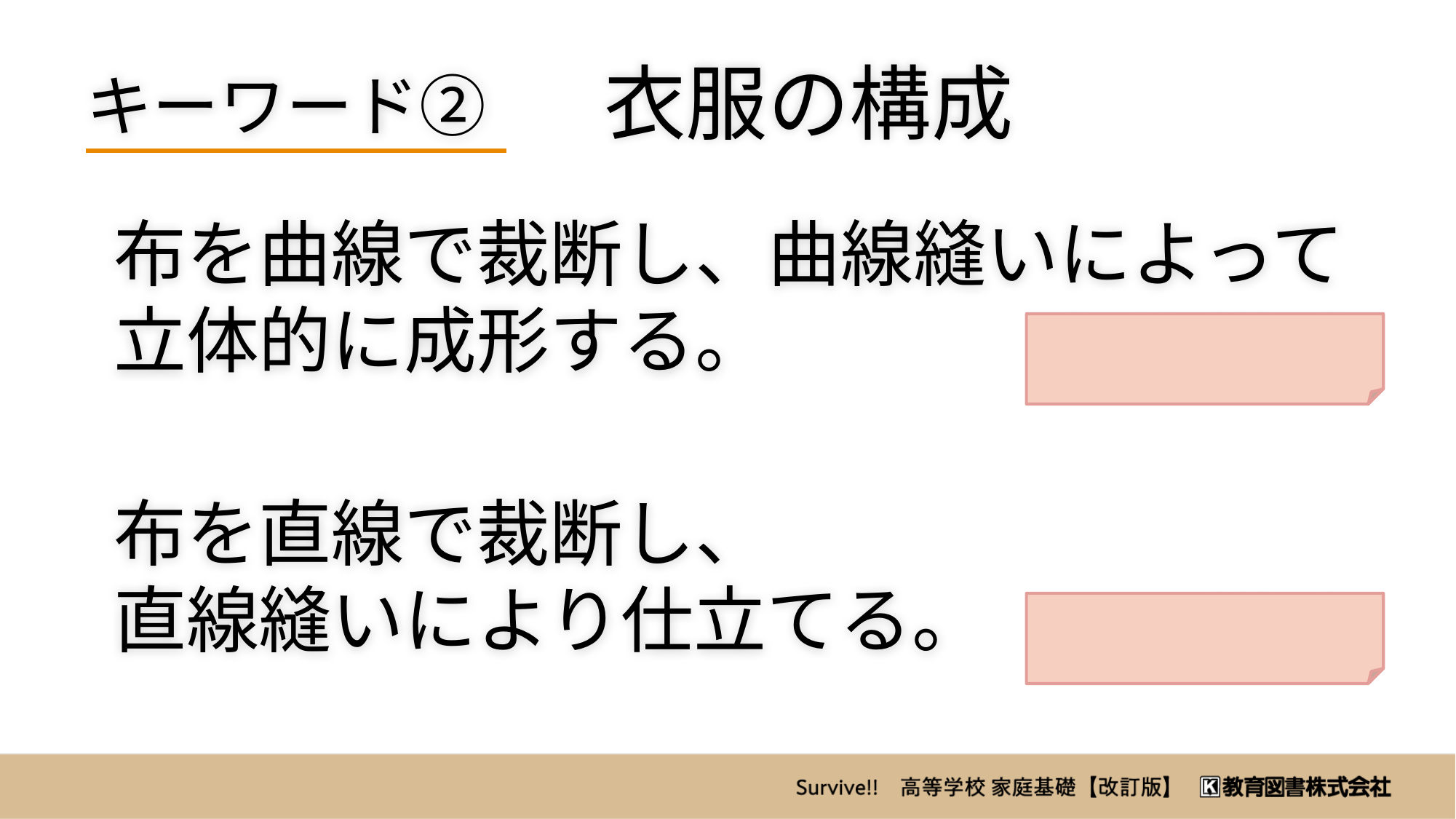

衣服の構成
キーワード②
布を曲線で裁断し、曲線縫いによって立体的に成形する。
立体構成

布を直線で裁断し、
直線縫いにより仕立てる。
平面構成